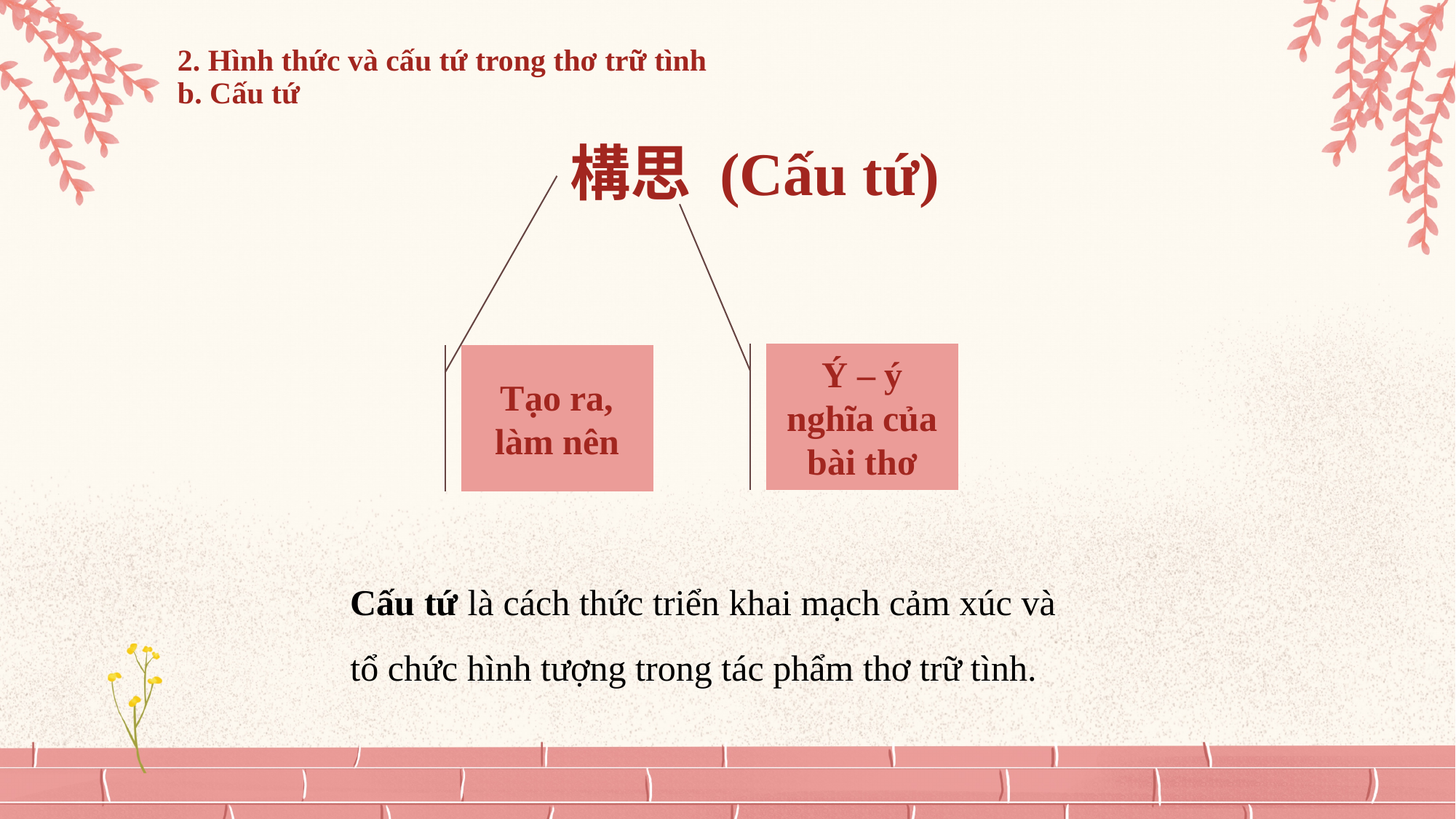

2. Hình thức và cấu tứ trong thơ trữ tình
b. Cấu tứ
構思 (Cấu tứ)
Ý – ý nghĩa của bài thơ
Tạo ra, làm nên
Cấu tứ là cách thức triển khai mạch cảm xúc và tổ chức hình tượng trong tác phẩm thơ trữ tình.